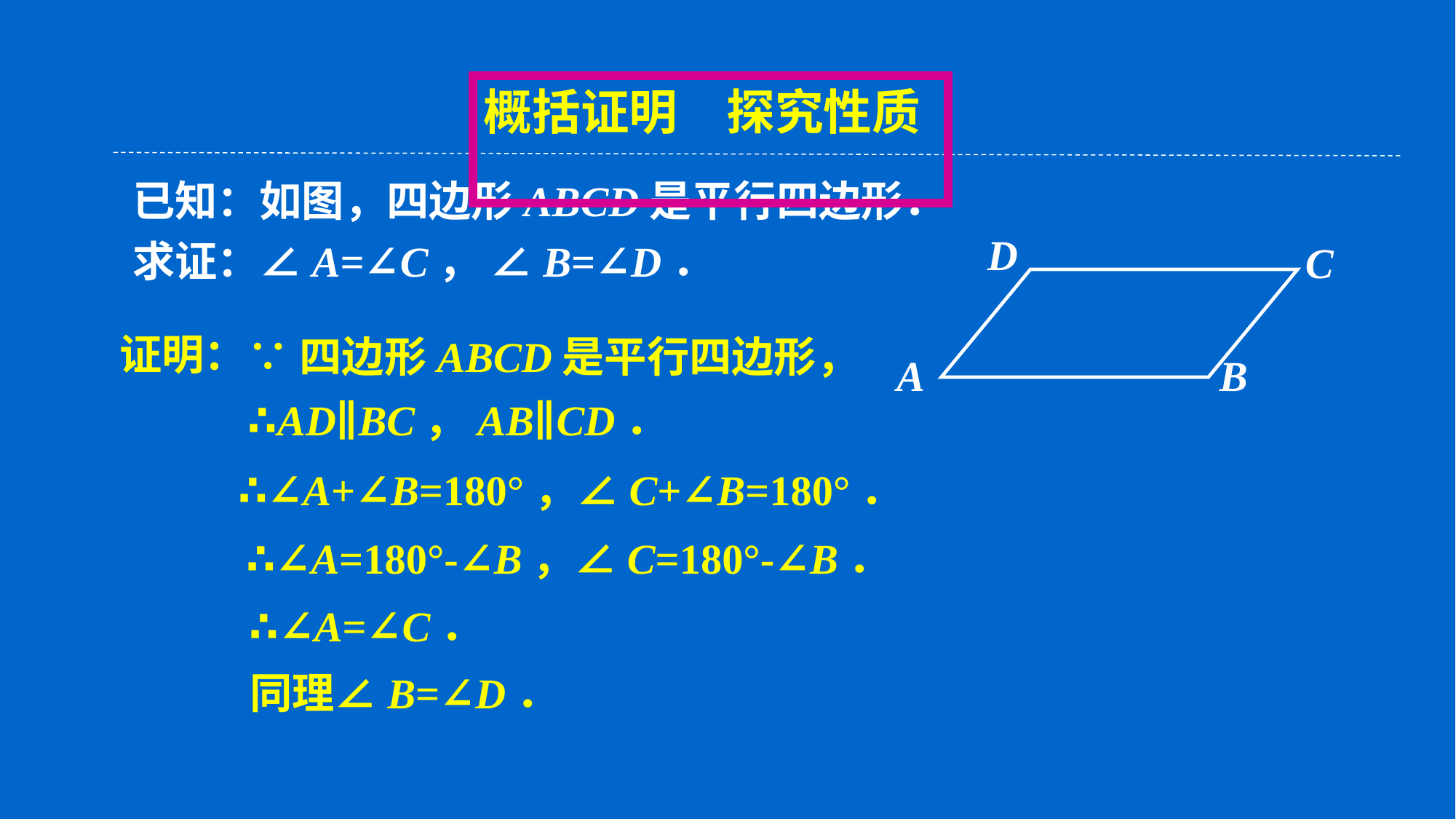

概括证明　探究性质
已知：如图，四边形ABCD是平行四边形．
求证：∠A=∠C， ∠B=∠D．
D
C

A
B

证明：
∵四边形ABCD是平行四边形，
∴AD∥BC，AB∥CD．
 ∴∠A+∠B=180°，∠C+∠B=180°．
∴∠A=180°-∠B，∠C=180°-∠B．
∴∠A=∠C．
 同理∠B=∠D．